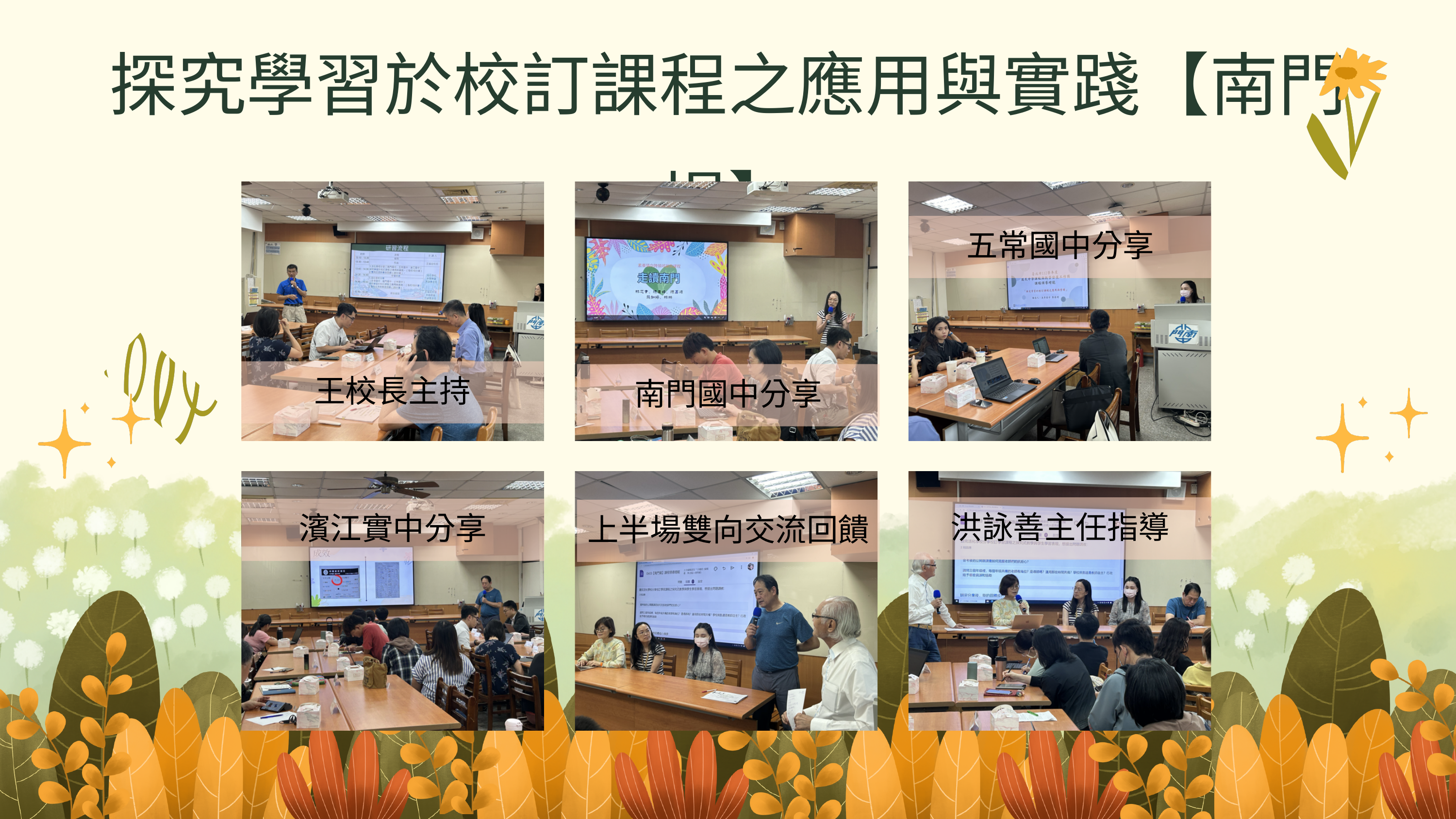

探究學習於校訂課程之應用與實踐【南門場】

王校長主持
南門國中分享
五常國中分享
濱江實中分享
上半場雙向交流回饋
洪詠善主任指導